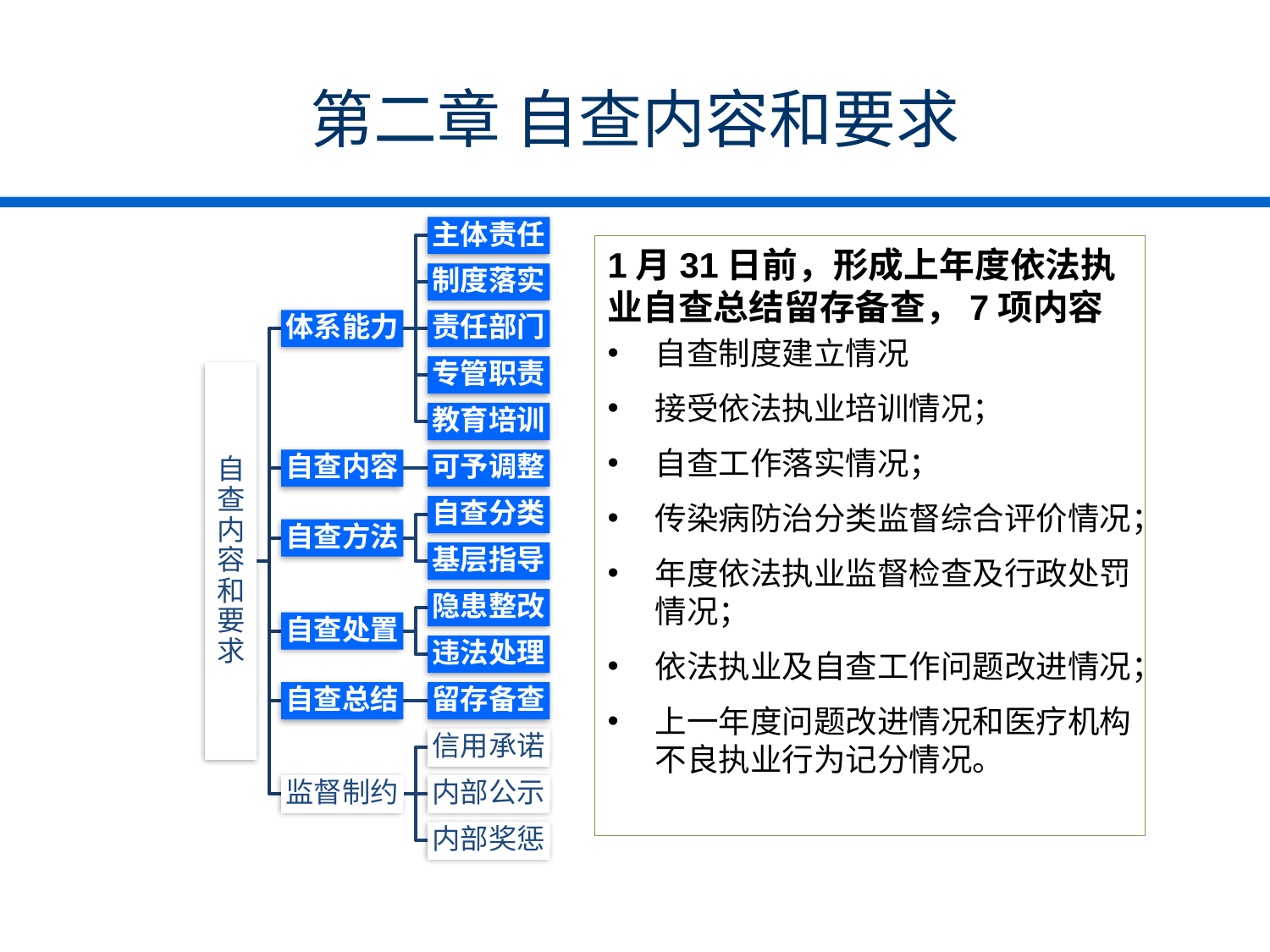

# 第二章 自查内容和要求

自查内容和要求
体系能力
主体责任
制度落实
责任部门
专管职责
教育培训
自查内容
可予调整
自查方法
自查分类
基层指导
自查处置
隐患整改
违法处理
自查总结
留存备查
监督制约
信用承诺
内部公示
内部奖惩
1月31日前，形成上年度依法执业自查总结留存备查，7项内容
自查制度建立情况
接受依法执业培训情况；
自查工作落实情况；
传染病防治分类监督综合评价情况；
年度依法执业监督检查及行政处罚情况；
依法执业及自查工作问题改进情况；
上一年度问题改进情况和医疗机构不良执业行为记分情况。